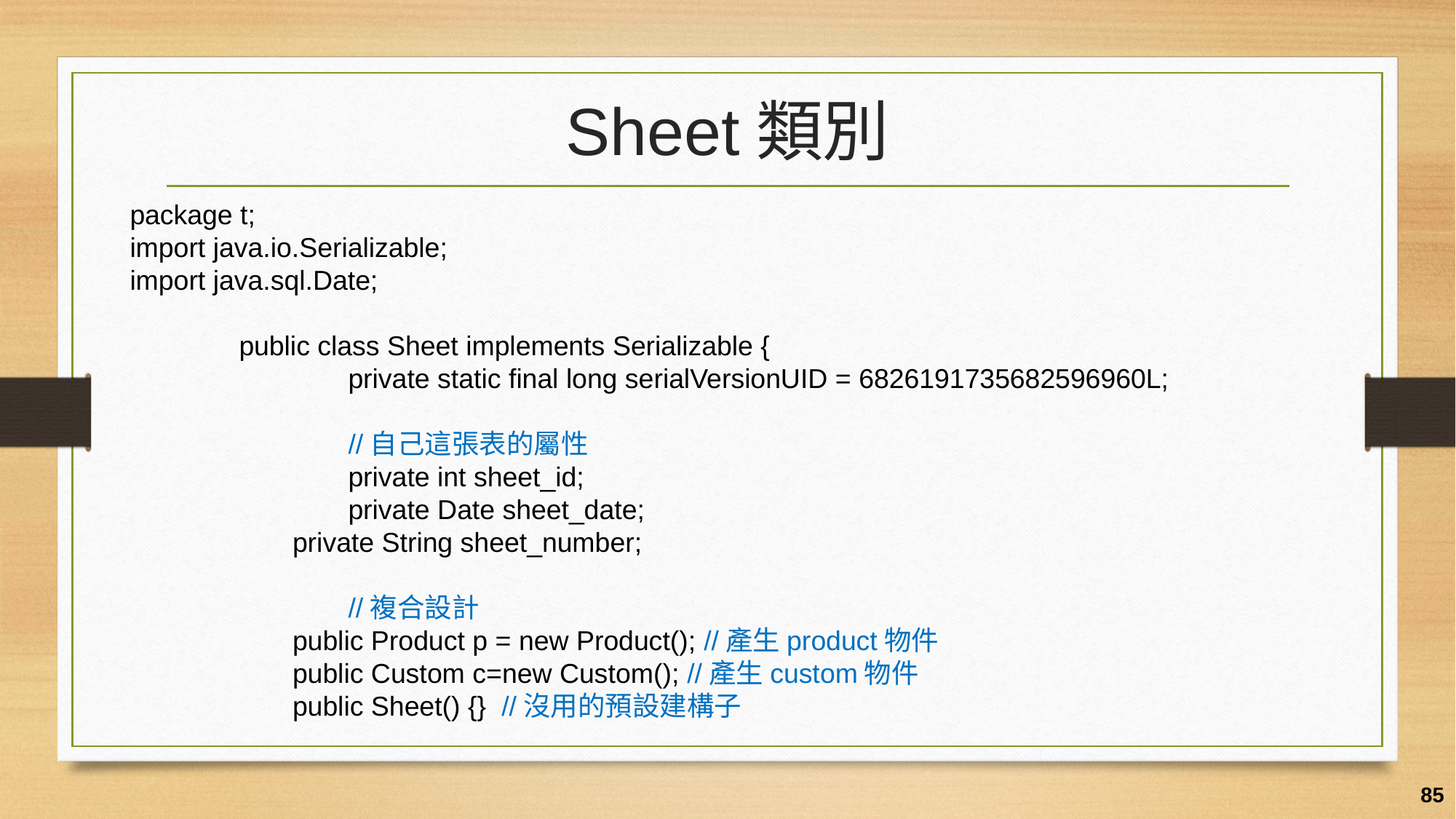

# Sheet類別
package t;
import java.io.Serializable;
import java.sql.Date;

	public class Sheet implements Serializable {
		private static final long serialVersionUID = 6826191735682596960L;

		//自己這張表的屬性
		private int sheet_id;
		private Date sheet_date;
	       private String sheet_number;

		//複合設計
	       public Product p = new Product(); //產生product物件
	       public Custom c=new Custom(); //產生custom物件
	       public Sheet() {}  //沒用的預設建構子
85